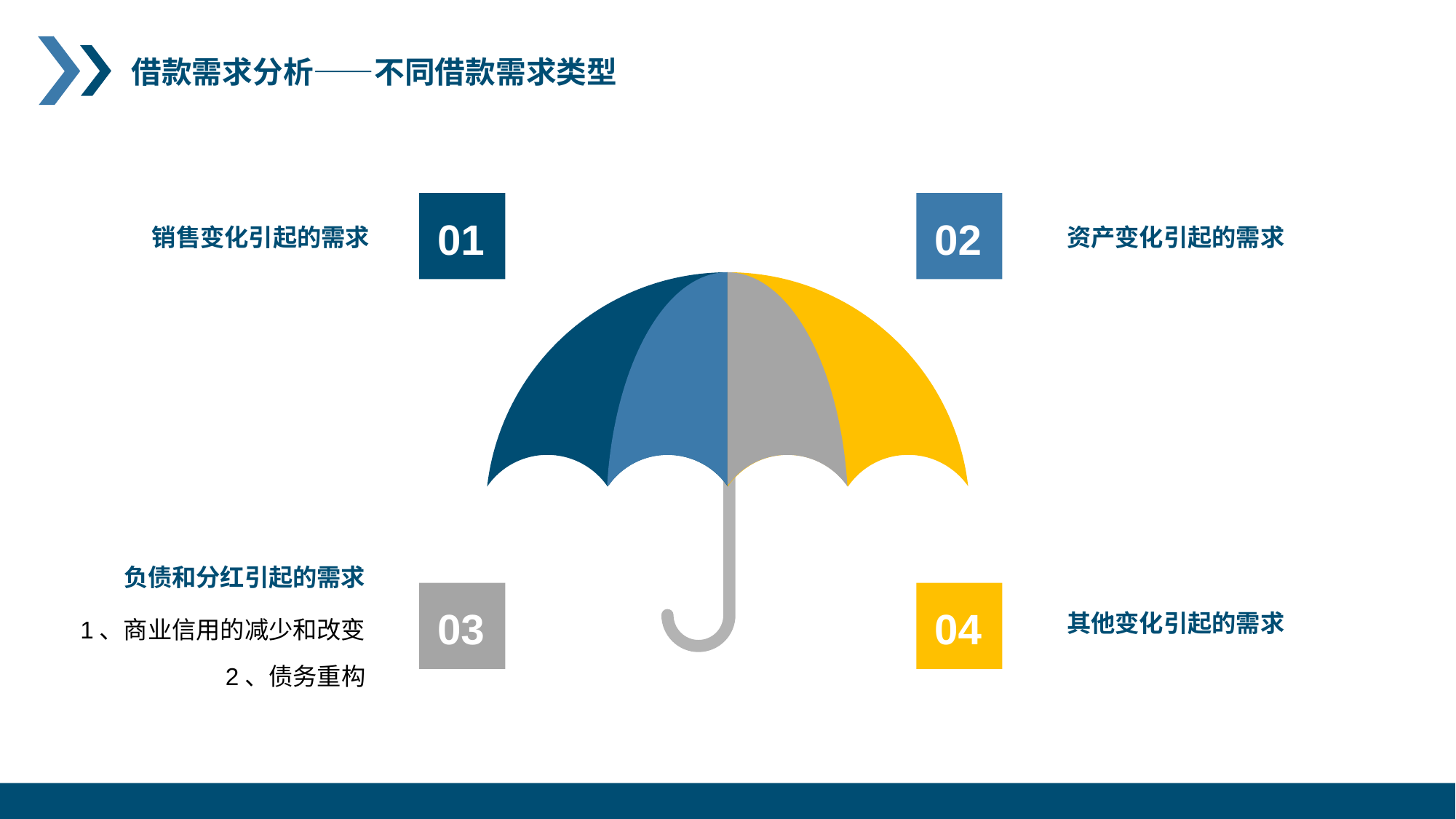

借款需求分析——不同借款需求类型

01

02
销售变化引起的需求
资产变化引起的需求

负债和分红引起的需求

03

04
其他变化引起的需求
1、商业信用的减少和改变
2、债务重构